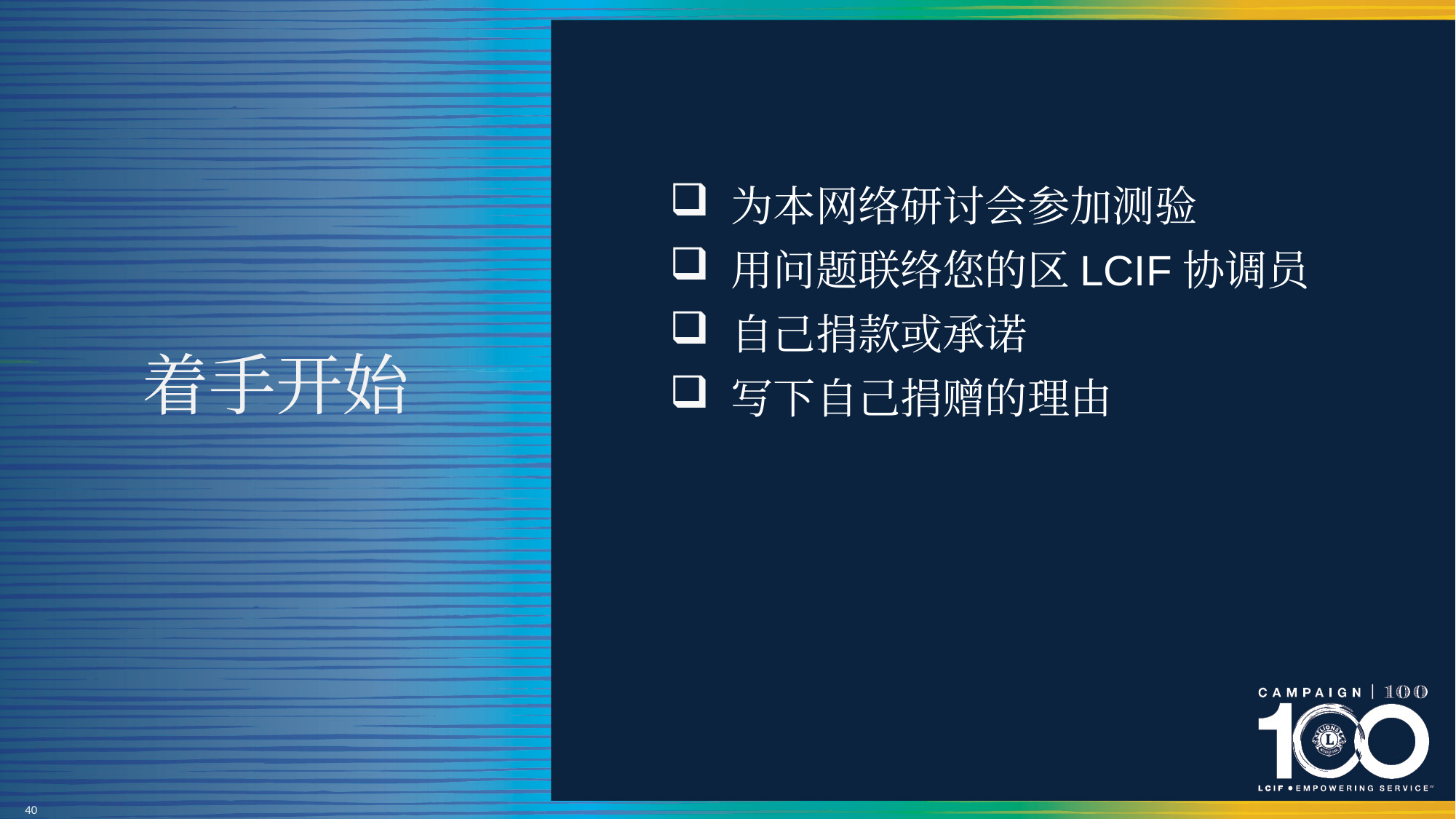

# 着手开始
 为本网络研讨会参加测验
 用问题联络您的区LCIF协调员
 自己捐款或承诺
 写下自己捐赠的理由